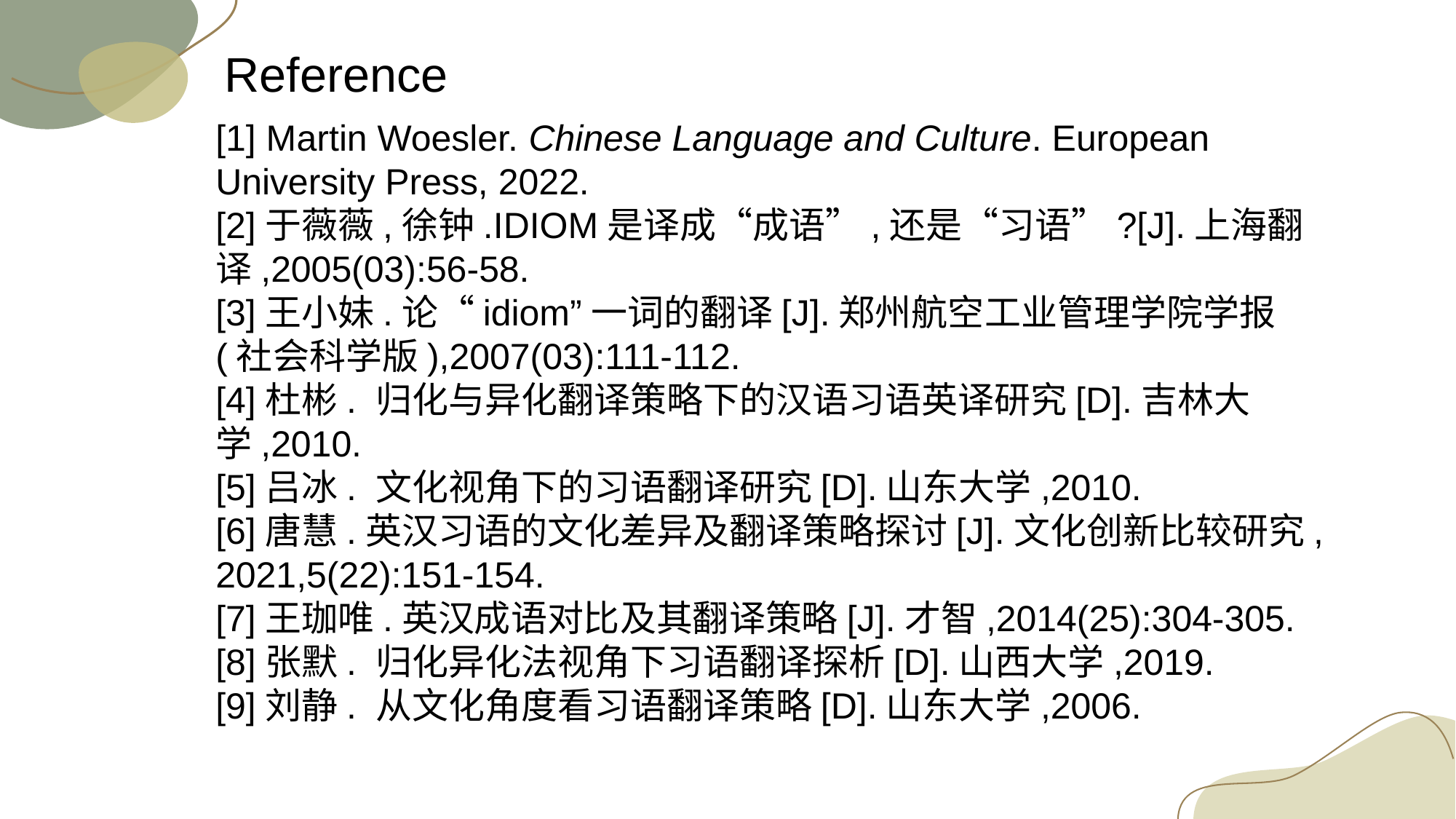

Reference
[1] Martin Woesler. Chinese Language and Culture. European University Press, 2022.
[2]于薇薇,徐钟.IDIOM是译成“成语”,还是“习语”?[J].上海翻译,2005(03):56-58.
[3]王小妹.论“idiom”一词的翻译[J].郑州航空工业管理学院学报(社会科学版),2007(03):111-112.
[4]杜彬. 归化与异化翻译策略下的汉语习语英译研究[D].吉林大学,2010.
[5]吕冰. 文化视角下的习语翻译研究[D].山东大学,2010.
[6]唐慧.英汉习语的文化差异及翻译策略探讨[J].文化创新比较研究,2021,5(22):151-154.
[7]王珈唯.英汉成语对比及其翻译策略[J].才智,2014(25):304-305.
[8]张默. 归化异化法视角下习语翻译探析[D].山西大学,2019.
[9]刘静. 从文化角度看习语翻译策略[D].山东大学,2006.